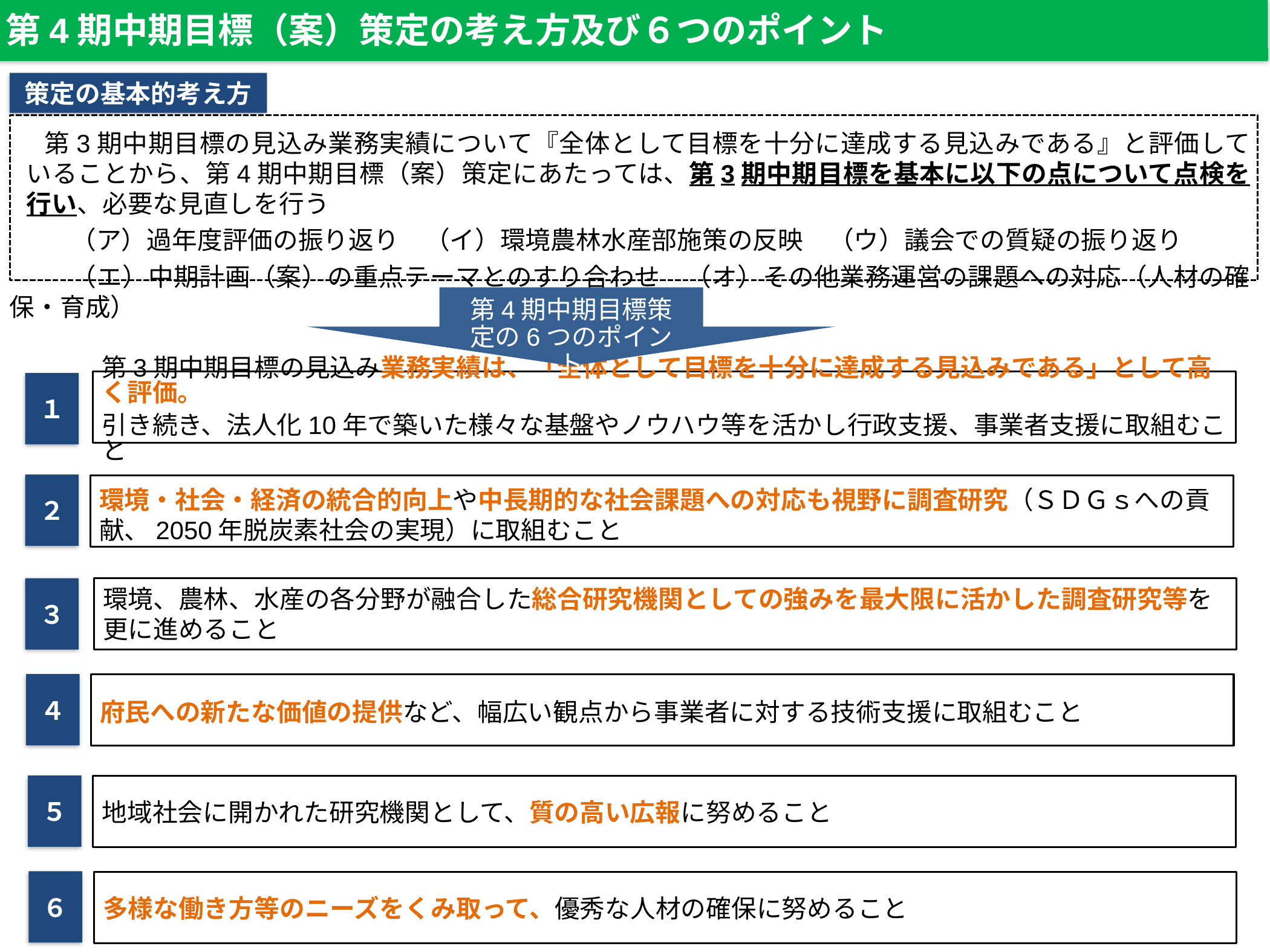

第4期中期目標（案）策定の考え方及び６つのポイント
策定の基本的考え方
　第3期中期目標の見込み業務実績について『全体として目標を十分に達成する見込みである』と評価していることから、第4期中期目標（案）策定にあたっては、第3期中期目標を基本に以下の点について点検を行い、必要な見直しを行う
　（ア）過年度評価の振り返り　（イ）環境農林水産部施策の反映　（ウ）議会での質疑の振り返り
　（エ）中期計画（案）の重点テーマとのすり合わせ　（オ）その他業務運営の課題への対応（人材の確保・育成）

第4期中期目標策定の6つのポイント

第3期中期目標の見込み業務実績は、「全体として目標を十分に達成する見込みである」として高く評価。
引き続き、法人化10年で築いた様々な基盤やノウハウ等を活かし行政支援、事業者支援に取組むこと

１
２

環境・社会・経済の統合的向上や中長期的な社会課題への対応も視野に調査研究（ＳＤＧｓへの貢献、2050年脱炭素社会の実現）に取組むこと

３
環境、農林、水産の各分野が融合した総合研究機関としての強みを最大限に活かした調査研究等を更に進めること
４

府民への新たな価値の提供など、幅広い観点から事業者に対する技術支援に取組むこと

５
地域社会に開かれた研究機関として、質の高い広報に努めること
６
多様な働き方等のニーズをくみ取って、優秀な人材の確保に努めること